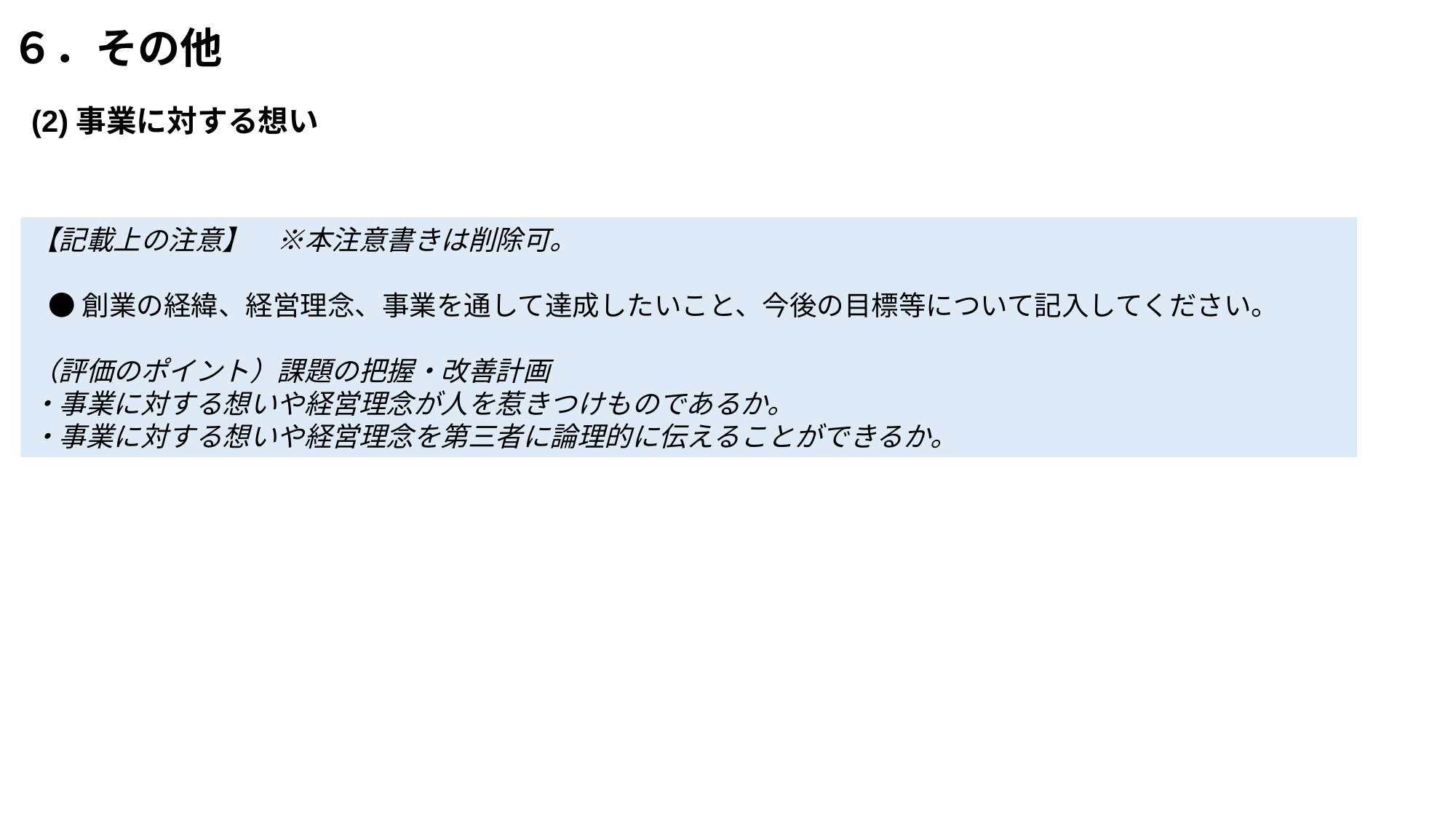

# ６．その他
(2)事業に対する想い
【記載上の注意】　※本注意書きは削除可。

●創業の経緯、経営理念、事業を通して達成したいこと、今後の目標等について記入してください。

（評価のポイント）課題の把握・改善計画
・事業に対する想いや経営理念が人を惹きつけものであるか。
・事業に対する想いや経営理念を第三者に論理的に伝えることができるか。